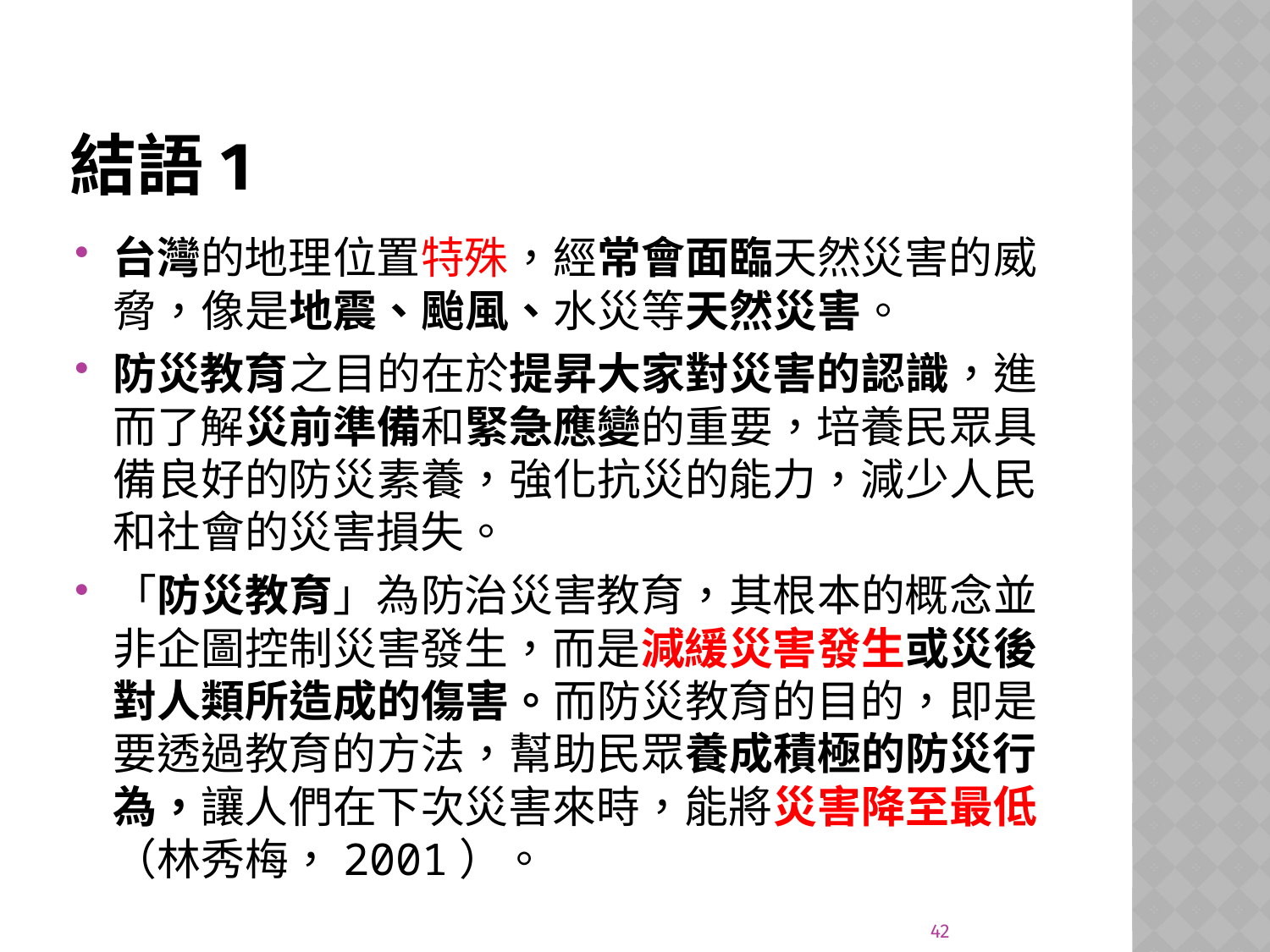

# 結語1
台灣的地理位置特殊，經常會面臨天然災害的威脅，像是地震、颱風、水災等天然災害。
防災教育之目的在於提昇大家對災害的認識，進而了解災前準備和緊急應變的重要，培養民眾具備良好的防災素養，強化抗災的能力，減少人民和社會的災害損失。
「防災教育」為防治災害教育，其根本的概念並非企圖控制災害發生，而是減緩災害發生或災後對人類所造成的傷害。而防災教育的目的，即是要透過教育的方法，幫助民眾養成積極的防災行為，讓人們在下次災害來時，能將災害降至最低（林秀梅，2001）。

42